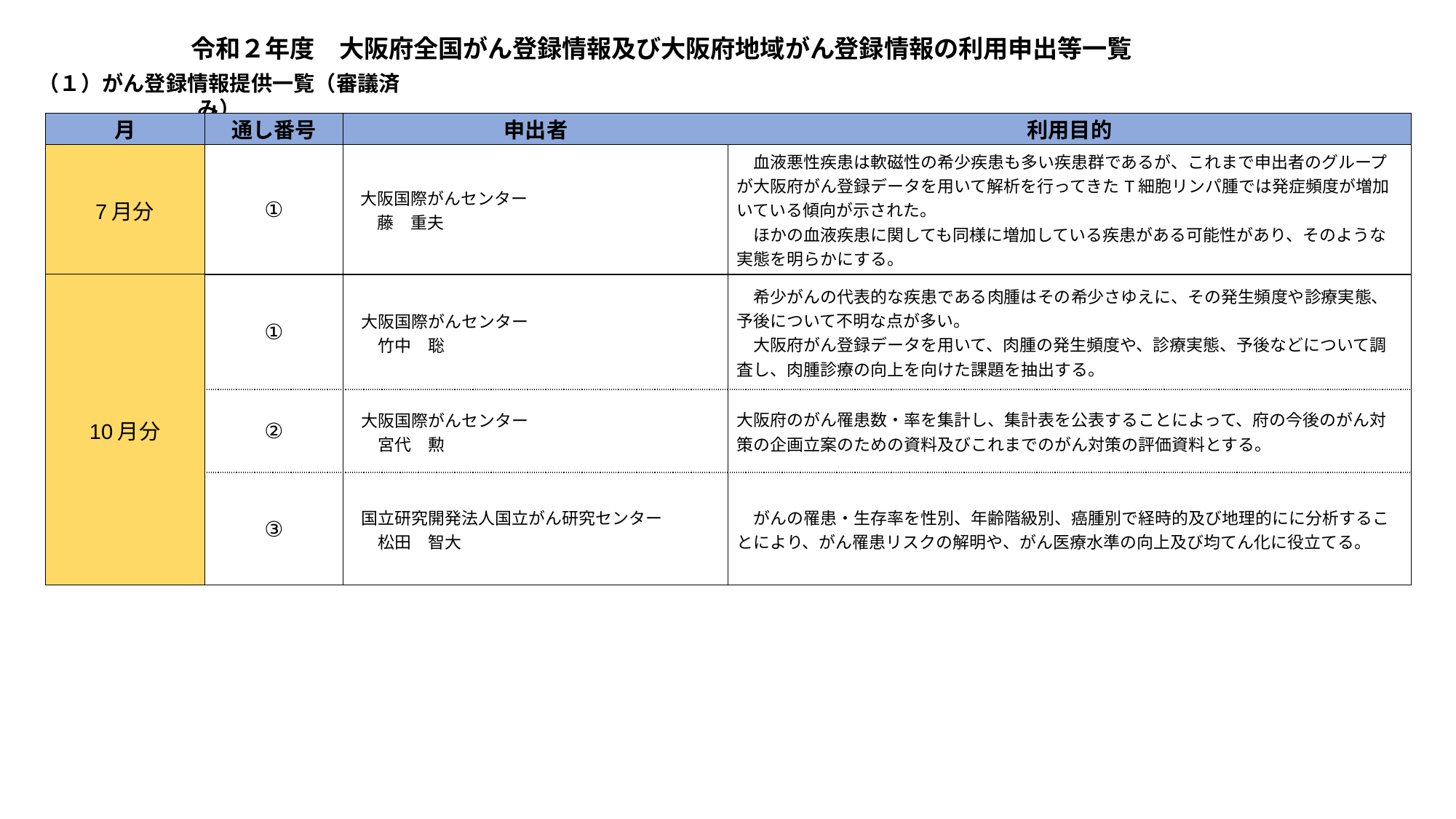

# 令和２年度　大阪府全国がん登録情報及び大阪府地域がん登録情報の利用申出等一覧
（１）がん登録情報提供一覧（審議済み）
| 月 | 通し番号 | 申出者 | 利用目的 |
| --- | --- | --- | --- |
| 7月分 | ① | 大阪国際がんセンター 　　藤　重夫 | 血液悪性疾患は軟磁性の希少疾患も多い疾患群であるが、これまで申出者のグループが大阪府がん登録データを用いて解析を行ってきたT細胞リンパ腫では発症頻度が増加いている傾向が示された。 　ほかの血液疾患に関しても同様に増加している疾患がある可能性があり、そのような実態を明らかにする。 |
| 10月分 | ① | 大阪国際がんセンター 　　竹中　聡 | 希少がんの代表的な疾患である肉腫はその希少さゆえに、その発生頻度や診療実態、予後について不明な点が多い。 　大阪府がん登録データを用いて、肉腫の発生頻度や、診療実態、予後などについて調査し、肉腫診療の向上を向けた課題を抽出する。 |
|  | ② | 大阪国際がんセンター 　　宮代　勲 | 大阪府のがん罹患数・率を集計し、集計表を公表することによって、府の今後のがん対策の企画立案のための資料及びこれまでのがん対策の評価資料とする。 |
|  | ③ | 国立研究開発法人国立がん研究センター 　　松田　智大 | がんの罹患・生存率を性別、年齢階級別、癌腫別で経時的及び地理的にに分析することにより、がん罹患リスクの解明や、がん医療水準の向上及び均てん化に役立てる。 |